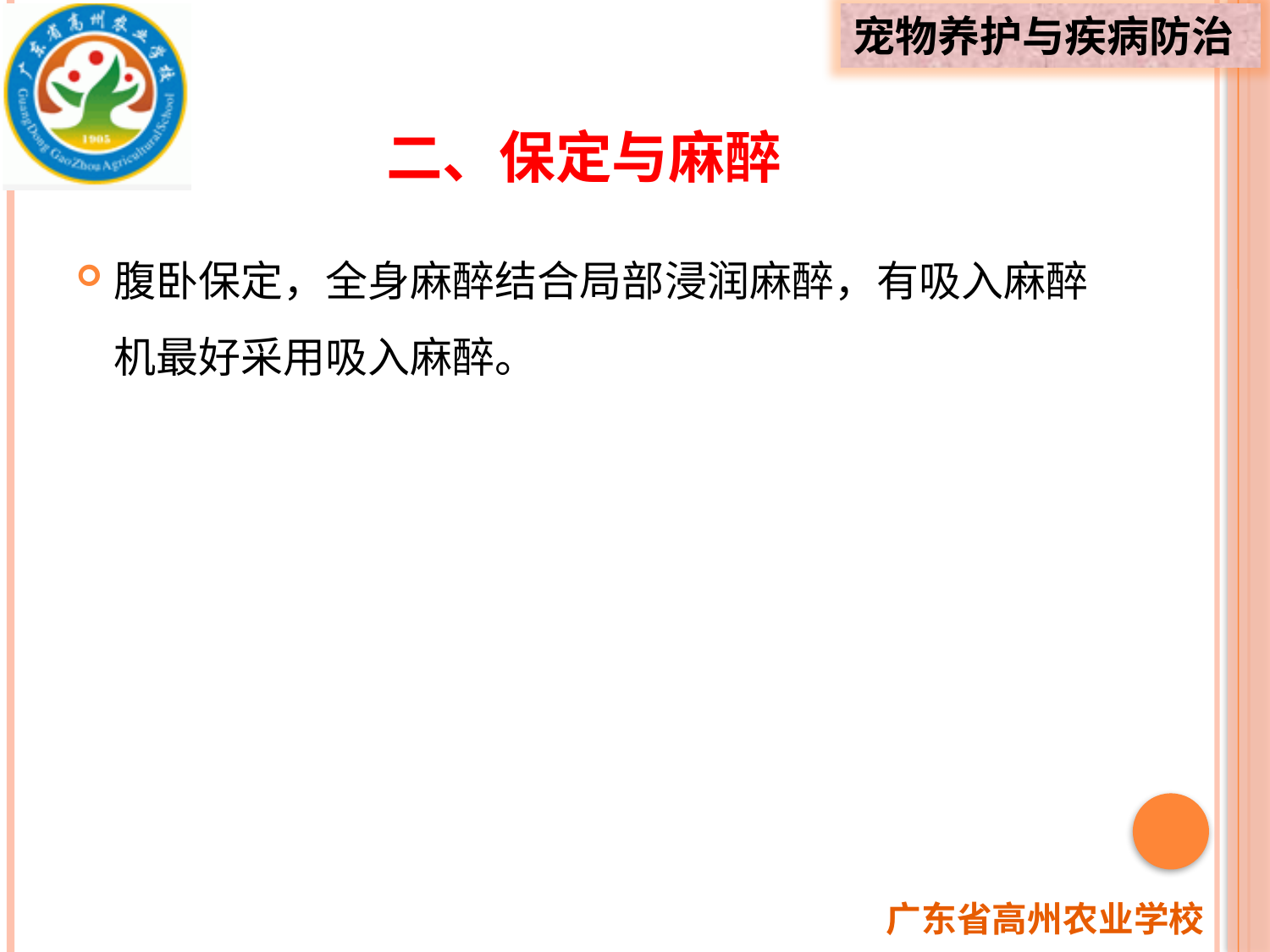

# 二、保定与麻醉
腹卧保定，全身麻醉结合局部浸润麻醉，有吸入麻醉机最好采用吸入麻醉。